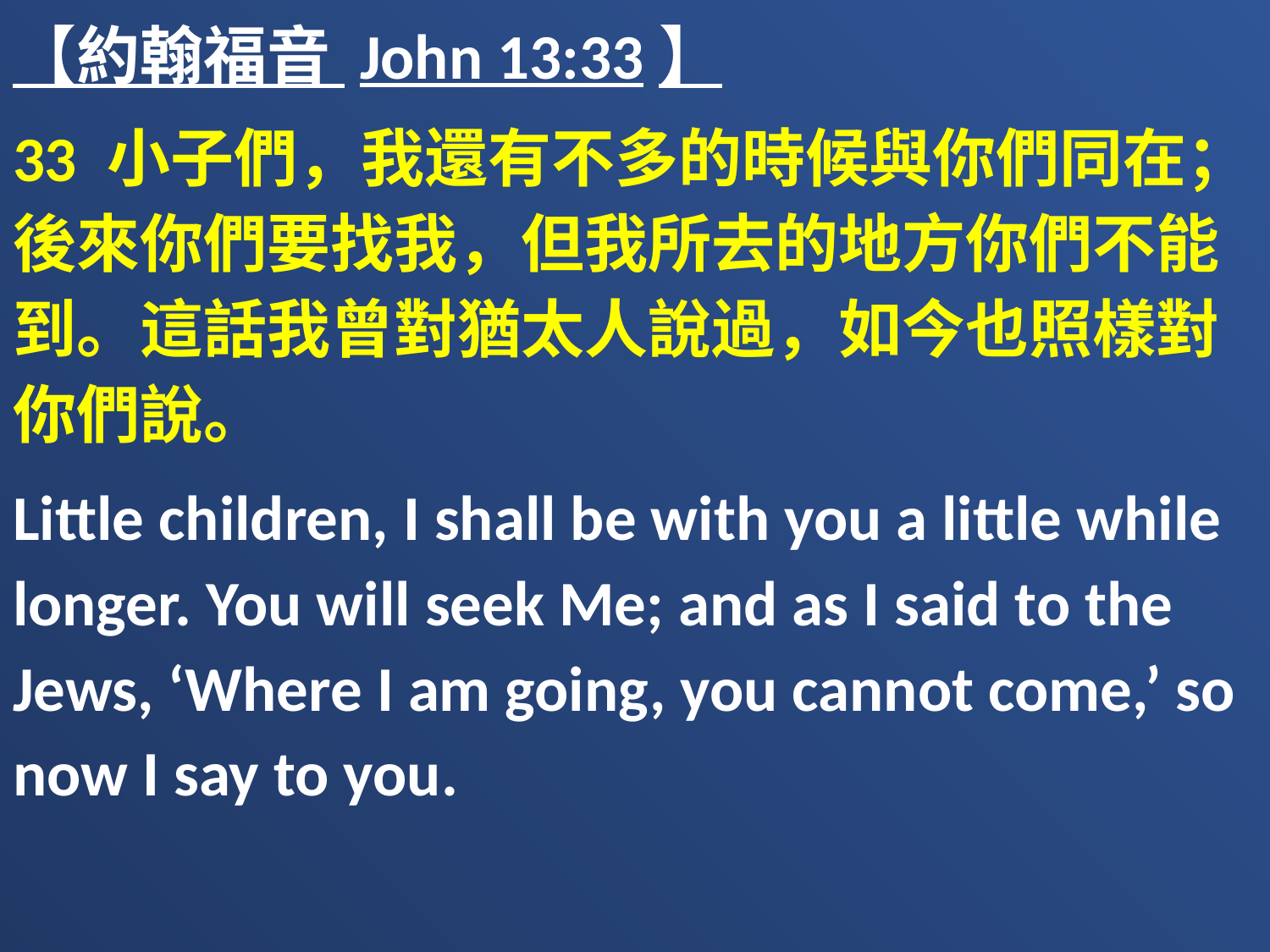

【約翰福音 John 13:33】
33 小子們，我還有不多的時候與你們同在；後來你們要找我，但我所去的地方你們不能到。這話我曾對猶太人說過，如今也照樣對你們說。
Little children, I shall be with you a little while longer. You will seek Me; and as I said to the Jews, ‘Where I am going, you cannot come,’ so now I say to you.